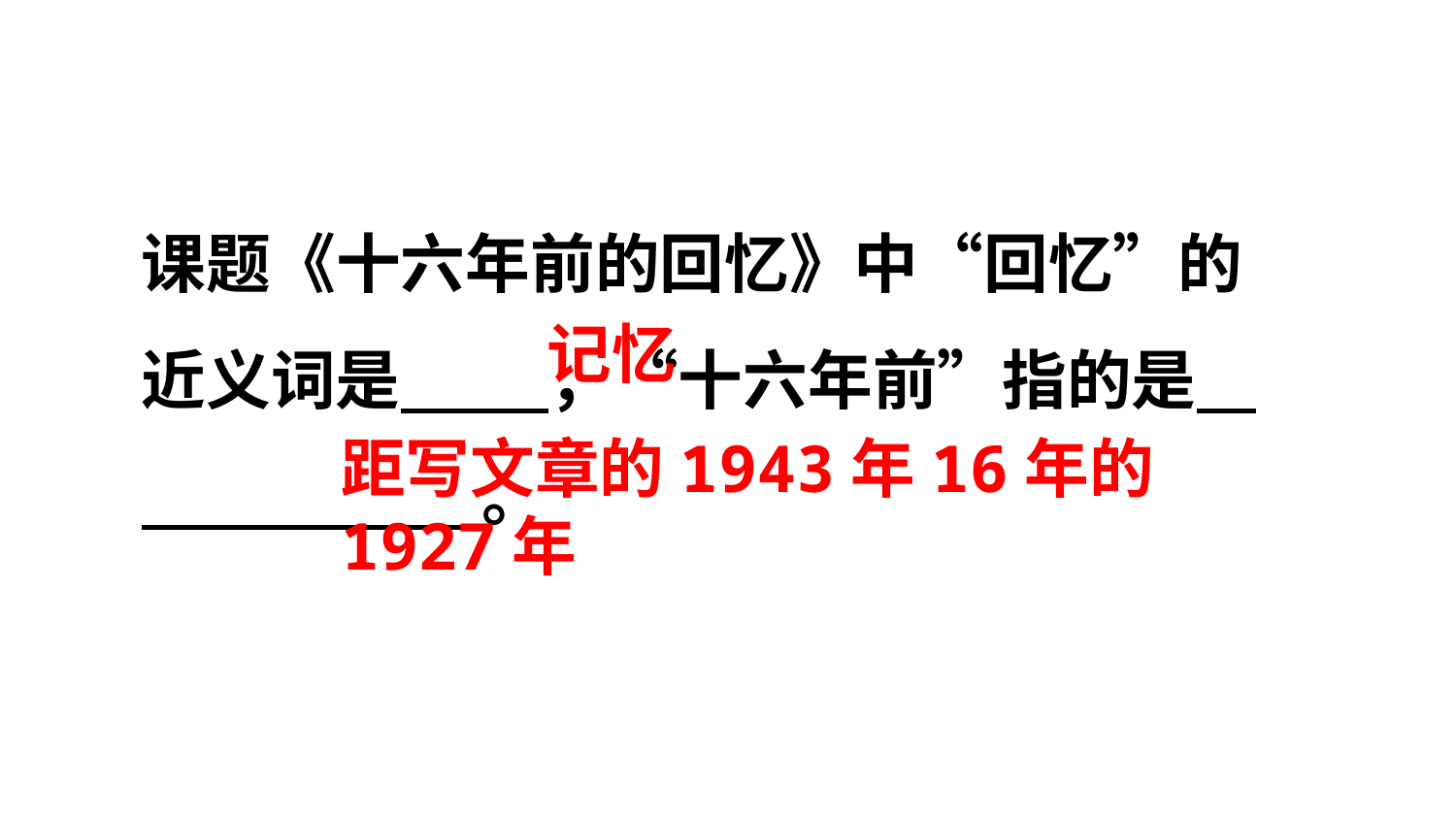

课题《十六年前的回忆》中“回忆”的近义词是          ，“十六年前”指的是                            。
记忆
距写文章的1943年16年的1927年